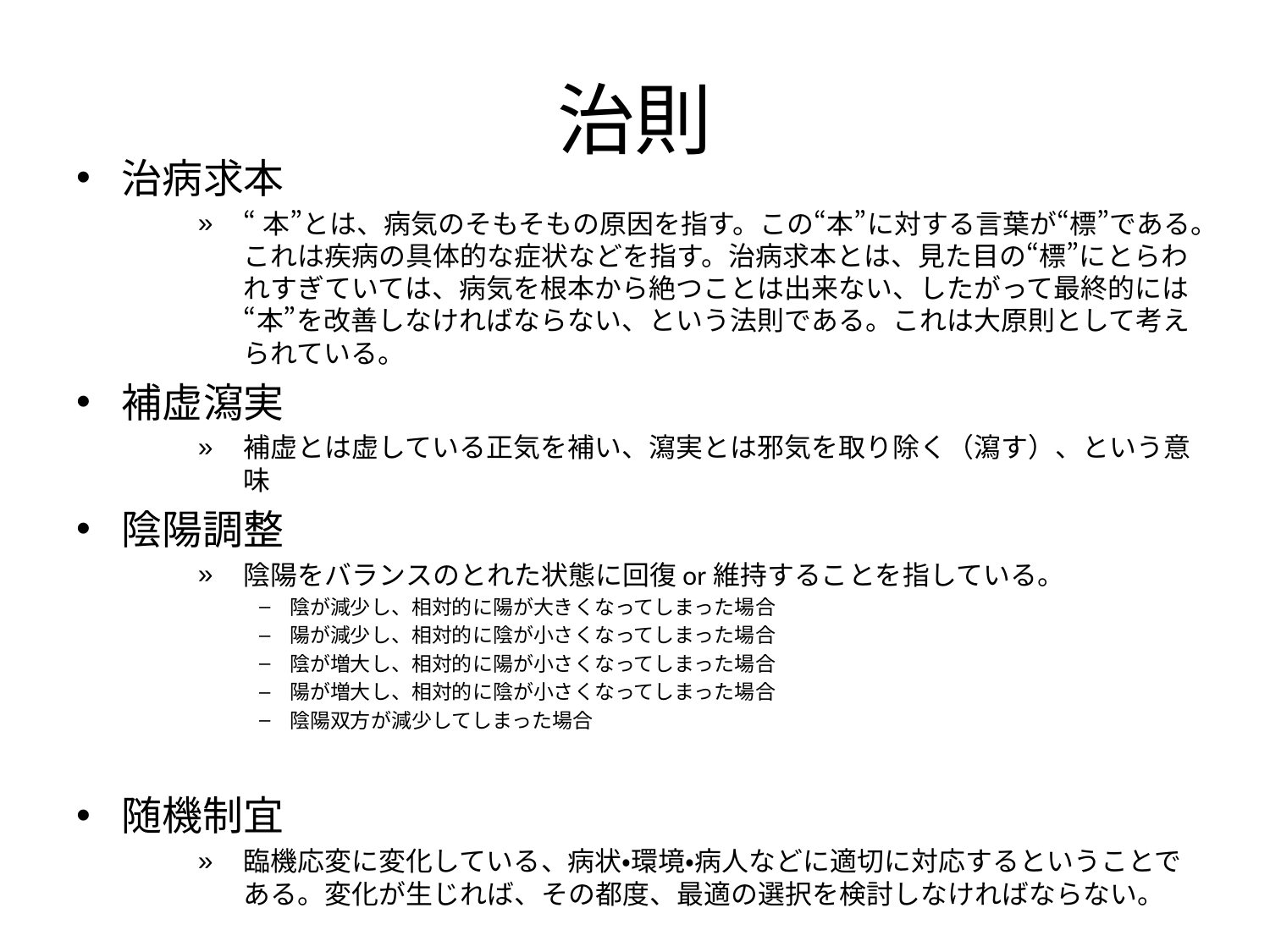

# 治則
治病求本
“本”とは、病気のそもそもの原因を指す。この“本”に対する言葉が“標”である。これは疾病の具体的な症状などを指す。治病求本とは、見た目の“標”にとらわれすぎていては、病気を根本から絶つことは出来ない、したがって最終的には“本”を改善しなければならない、という法則である。これは大原則として考えられている。
補虚瀉実
補虚とは虚している正気を補い、瀉実とは邪気を取り除く（瀉す）、という意味
陰陽調整
陰陽をバランスのとれた状態に回復or維持することを指している。
陰が減少し、相対的に陽が大きくなってしまった場合
陽が減少し、相対的に陰が小さくなってしまった場合
陰が増大し、相対的に陽が小さくなってしまった場合
陽が増大し、相対的に陰が小さくなってしまった場合
陰陽双方が減少してしまった場合

随機制宜
臨機応変に変化している、病状・環境・病人などに適切に対応するということである。変化が生じれば、その都度、最適の選択を検討しなければならない。